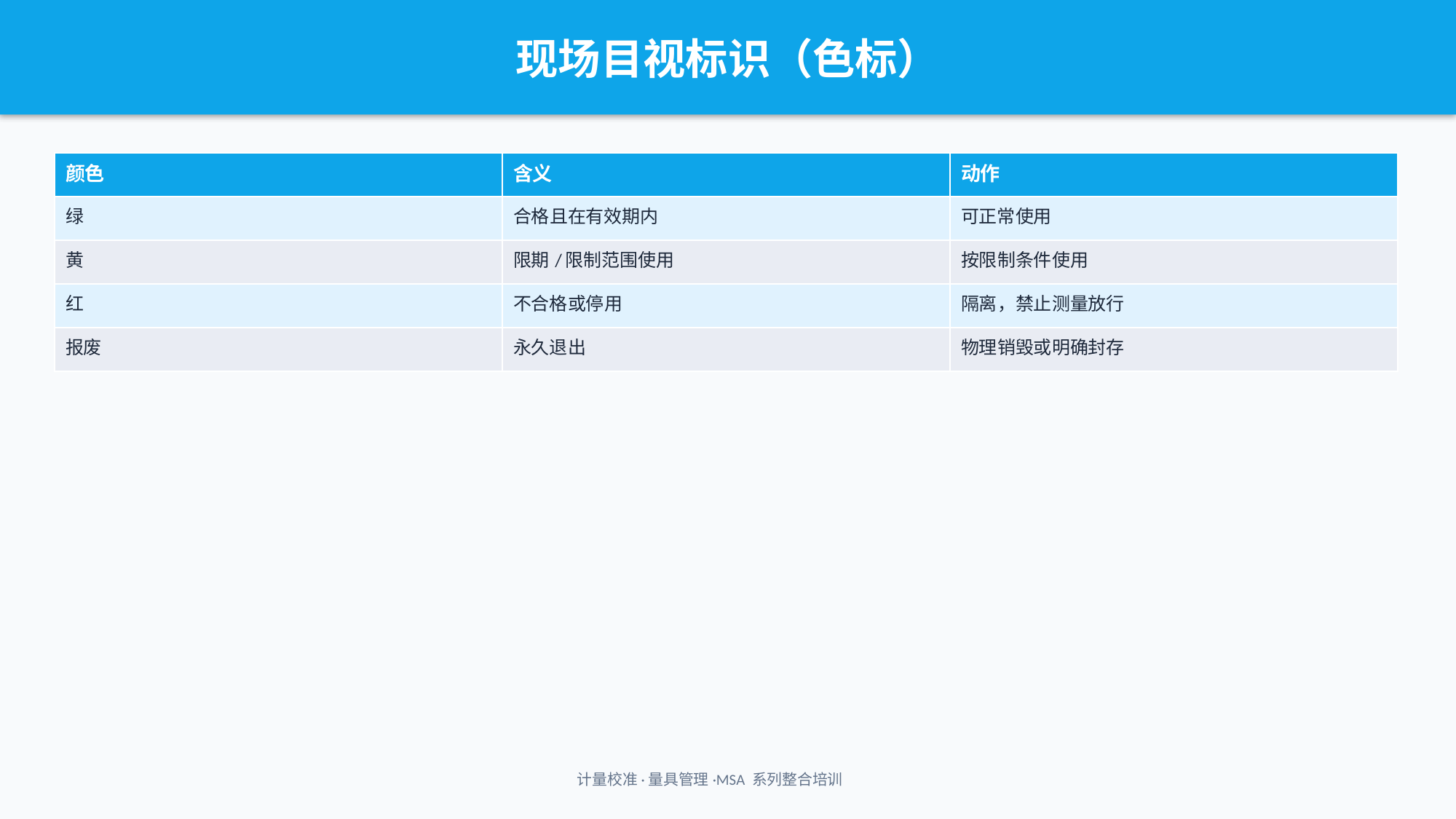

现场目视标识（色标）
| 颜色 | 含义 | 动作 |
| --- | --- | --- |
| 绿 | 合格且在有效期内 | 可正常使用 |
| 黄 | 限期/限制范围使用 | 按限制条件使用 |
| 红 | 不合格或停用 | 隔离，禁止测量放行 |
| 报废 | 永久退出 | 物理销毁或明确封存 |
计量校准·量具管理·MSA 系列整合培训